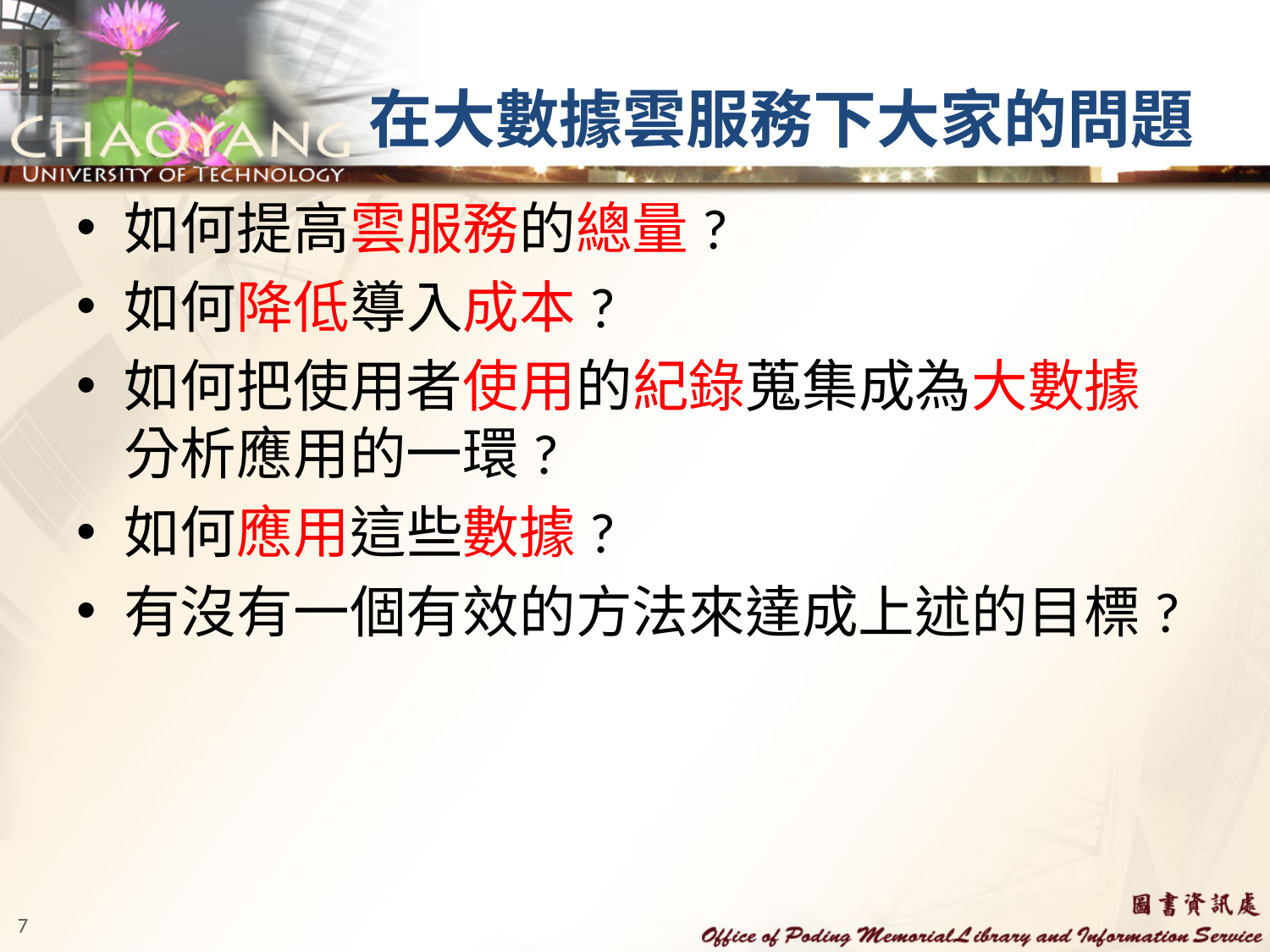

# 在大數據雲服務下大家的問題
如何提高雲服務的總量?
如何降低導入成本?
如何把使用者使用的紀錄蒐集成為大數據分析應用的一環?
如何應用這些數據?
有沒有一個有效的方法來達成上述的目標?
7